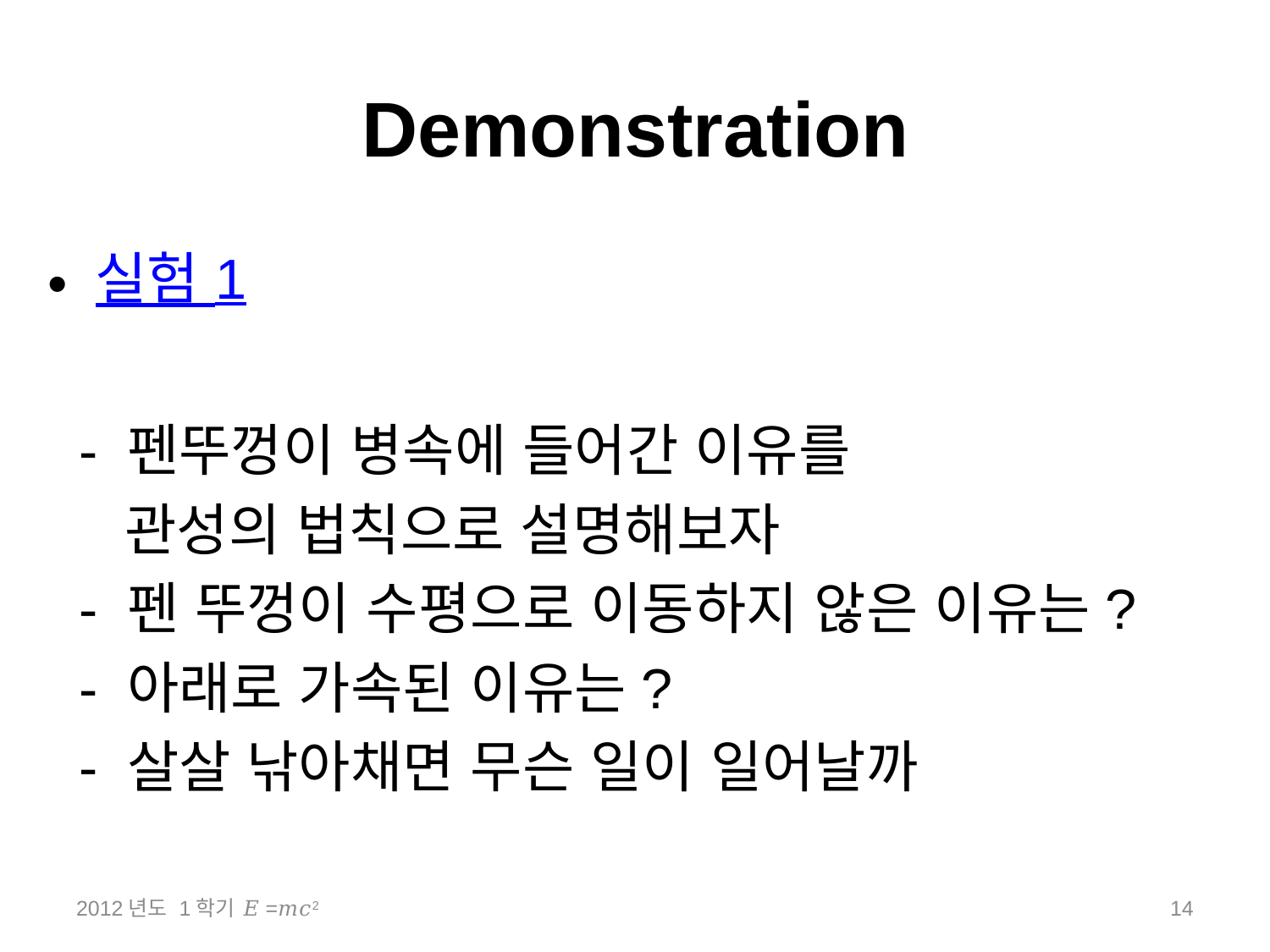

Demonstration
실험 1

  - 펜뚜껑이 병속에 들어간 이유를
    관성의 법칙으로 설명해보자
  - 펜 뚜껑이 수평으로 이동하지 않은 이유는?
  - 아래로 가속된 이유는?
  - 살살 낚아채면 무슨 일이 일어날까
2012년도 1학기 𝐸=𝑚𝑐2
14